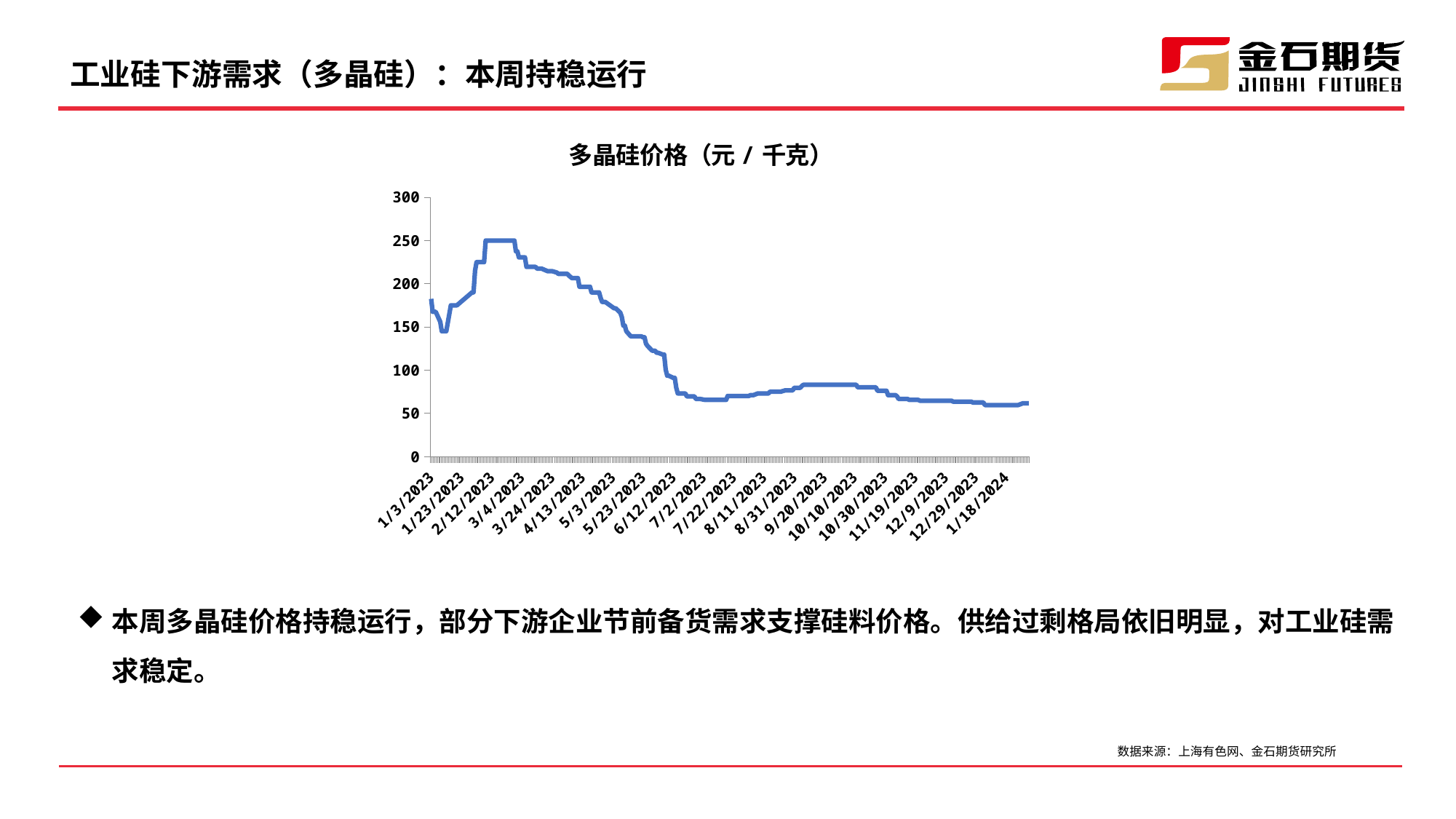

工业硅下游需求（多晶硅）：本周持稳运行

### Chart:

| Category | 多晶硅价格（元/千克） |
|---|---|
| 45324 | 61.5 |
| 45323 | 61.5 |
| 45322 | 61.5 |
| 45321 | 61.5 |
| 45320 | 61.5 |
| 45317 | 59.5 |
| 45316 | 59.5 |
| 45315 | 59.5 |
| 45314 | 59.5 |
| 45310 | 59.5 |
| 45309 | 59.5 |
| 45308 | 59.5 |
| 45307 | 59.5 |
| 45306 | 59.5 |
| 45303 | 59.5 |
| 45302 | 59.5 |
| 45301 | 59.5 |
| 45300 | 59.5 |
| 45299 | 59.5 |
| 45296 | 59.5 |
| 45295 | 59.5 |
| 45294 | 62.5 |
| 45293 | 62.5 |
| 45289 | 62.5 |
| 45288 | 62.5 |
| 45287 | 62.5 |
| 45286 | 63.5 |
| 45285 | 63.5 |
| 45282 | 63.5 |
| 45281 | 63.5 |
| 45280 | 63.5 |
| 45279 | 63.5 |
| 45278 | 63.5 |
| 45275 | 63.5 |
| 45274 | 63.5 |
| 45273 | 64.5 |
| 45272 | 64.5 |
| 45271 | 64.5 |
| 45268 | 64.5 |
| 45267 | 64.5 |
| 45266 | 64.5 |
| 45265 | 64.5 |
| 45264 | 64.5 |
| 45261 | 64.5 |
| 45260 | 64.5 |
| 45259 | 64.5 |
| 45258 | 64.5 |
| 45257 | 64.5 |
| 45254 | 64.5 |
| 45253 | 64.5 |
| 45252 | 64.5 |
| 45251 | 65.5 |
| 45250 | 65.5 |
| 45247 | 65.5 |
| 45246 | 65.5 |
| 45245 | 65.5 |
| 45244 | 66.5 |
| 45243 | 66.5 |
| 45240 | 66.5 |
| 45239 | 66.5 |
| 45238 | 66.5 |
| 45237 | 69.5 |
| 45236 | 71.0 |
| 45233 | 71.0 |
| 45232 | 71.0 |
| 45231 | 71.0 |
| 45230 | 76.0 |
| 45229 | 76.0 |
| 45226 | 76.0 |
| 45225 | 76.0 |
| 45224 | 76.0 |
| 45223 | 80.0 |
| 45222 | 80.0 |
| 45219 | 80.0 |
| 45218 | 80.0 |
| 45217 | 80.0 |
| 45216 | 80.0 |
| 45215 | 80.0 |
| 45212 | 80.0 |
| 45211 | 80.0 |
| 45210 | 83.0 |
| 45209 | 83.0 |
| 45208 | 83.0 |
| 45197 | 83.0 |
| 45196 | 83.0 |
| 45195 | 83.0 |
| 45194 | 83.0 |
| 45191 | 83.0 |
| 45190 | 83.0 |
| 45189 | 83.0 |
| 45188 | 83.0 |
| 45187 | 83.0 |
| 45184 | 83.0 |
| 45183 | 83.0 |
| 45182 | 83.0 |
| 45181 | 83.0 |
| 45180 | 83.0 |
| 45177 | 83.0 |
| 45176 | 83.0 |
| 45175 | 83.0 |
| 45174 | 81.5 |
| 45173 | 79.5 |
| 45170 | 79.5 |
| 45169 | 79.5 |
| 45168 | 76.5 |
| 45167 | 76.5 |
| 45166 | 76.5 |
| 45163 | 76.5 |
| 45160 | 75.0 |
| 45159 | 75.0 |
| 45156 | 75.0 |
| 45155 | 75.0 |
| 45154 | 75.0 |
| 45153 | 75.0 |
| 45152 | 73.0 |
| 45149 | 73.0 |
| 45148 | 73.0 |
| 45147 | 73.0 |
| 45146 | 73.0 |
| 45145 | 73.0 |
| 45142 | 71.0 |
| 45141 | 71.0 |
| 45140 | 71.0 |
| 45139 | 70.0 |
| 45138 | 70.0 |
| 45135 | 70.0 |
| 45134 | 70.0 |
| 45133 | 70.0 |
| 45132 | 70.0 |
| 45131 | 70.0 |
| 45128 | 70.0 |
| 45127 | 70.0 |
| 45126 | 70.0 |
| 45125 | 70.0 |
| 45124 | 65.5 |
| 45121 | 65.5 |
| 45120 | 65.5 |
| 45119 | 65.5 |
| 45118 | 65.5 |
| 45117 | 65.5 |
| 45114 | 65.5 |
| 45113 | 65.5 |
| 45112 | 65.5 |
| 45111 | 65.5 |
| 45110 | 65.5 |
| 45107 | 66.5 |
| 45106 | 66.5 |
| 45105 | 66.5 |
| 45104 | 66.5 |
| 45103 | 69.5 |
| 45098 | 69.5 |
| 45097 | 73.0 |
| 45096 | 73.0 |
| 45093 | 73.0 |
| 45092 | 73.0 |
| 45091 | 79.5 |
| 45090 | 91.0 |
| 45089 | 91.0 |
| 45086 | 93.5 |
| 45085 | 93.5 |
| 45084 | 100.5 |
| 45083 | 118.0 |
| 45082 | 118.0 |
| 45079 | 120.0 |
| 45078 | 120.0 |
| 45077 | 122.5 |
| 45076 | 122.5 |
| 45075 | 122.5 |
| 45072 | 128.0 |
| 45071 | 130.5 |
| 45070 | 138.0 |
| 45069 | 138.0 |
| 45068 | 139.0 |
| 45065 | 139.0 |
| 45064 | 139.0 |
| 45063 | 139.0 |
| 45062 | 139.0 |
| 45061 | 139.0 |
| 45058 | 145.0 |
| 45057 | 151.5 |
| 45056 | 151.5 |
| 45055 | 161.5 |
| 45054 | 166.5 |
| 45051 | 171.5 |
| 45050 | 171.5 |
| 45044 | 179.0 |
| 45043 | 179.0 |
| 45042 | 179.0 |
| 45041 | 183.5 |
| 45040 | 190.0 |
| 45037 | 190.0 |
| 45036 | 190.0 |
| 45035 | 190.0 |
| 45034 | 196.5 |
| 45033 | 196.5 |
| 45030 | 196.5 |
| 45029 | 196.5 |
| 45028 | 196.5 |
| 45027 | 196.5 |
| 45026 | 206.5 |
| 45023 | 206.5 |
| 45022 | 206.5 |
| 45020 | 209.5 |
| 45019 | 211.5 |
| 45016 | 211.5 |
| 45015 | 211.5 |
| 45014 | 211.5 |
| 45013 | 211.5 |
| 45012 | 213.0 |
| 45009 | 214.5 |
| 45008 | 214.5 |
| 45007 | 214.5 |
| 45006 | 214.5 |
| 45002 | 217.5 |
| 45001 | 217.5 |
| 45000 | 217.5 |
| 44999 | 217.5 |
| 44998 | 219.5 |
| 44995 | 219.5 |
| 44994 | 219.5 |
| 44993 | 219.5 |
| 44992 | 219.5 |
| 44991 | 230.5 |
| 44988 | 230.5 |
| 44987 | 230.5 |
| 44986 | 237.5 |
| 44985 | 237.5 |
| 44984 | 250.0 |
| 44980 | 250.0 |
| 44979 | 250.0 |
| 44978 | 250.0 |
| 44977 | 250.0 |
| 44974 | 250.0 |
| 44973 | 250.0 |
| 44972 | 250.0 |
| 44971 | 250.0 |
| 44970 | 250.0 |
| 44967 | 250.0 |
| 44966 | 250.0 |
| 44965 | 250.0 |
| 44964 | 225.0 |
| 44963 | 225.0 |
| 44960 | 225.0 |
| 44959 | 225.0 |
| 44958 | 215.0 |
| 44957 | 190.0 |
| 44956 | 190.0 |
| 44946 | 175.0 |
| 44945 | 175.0 |
| 44944 | 175.0 |
| 44943 | 175.0 |
| 44942 | 175.0 |
| 44939 | 145.0 |
| 44938 | 145.0 |
| 44937 | 145.0 |
| 44936 | 145.0 |
| 44935 | 156.0 |
| 44932 | 167.5 |
| 44931 | 167.5 |
| 44930 | 167.5 |
| 44929 | 182.5 |
本周多晶硅价格持稳运行，部分下游企业节前备货需求支撑硅料价格。供给过剩格局依旧明显，对工业硅需求稳定。
数据来源：上海有色网、金石期货研究所